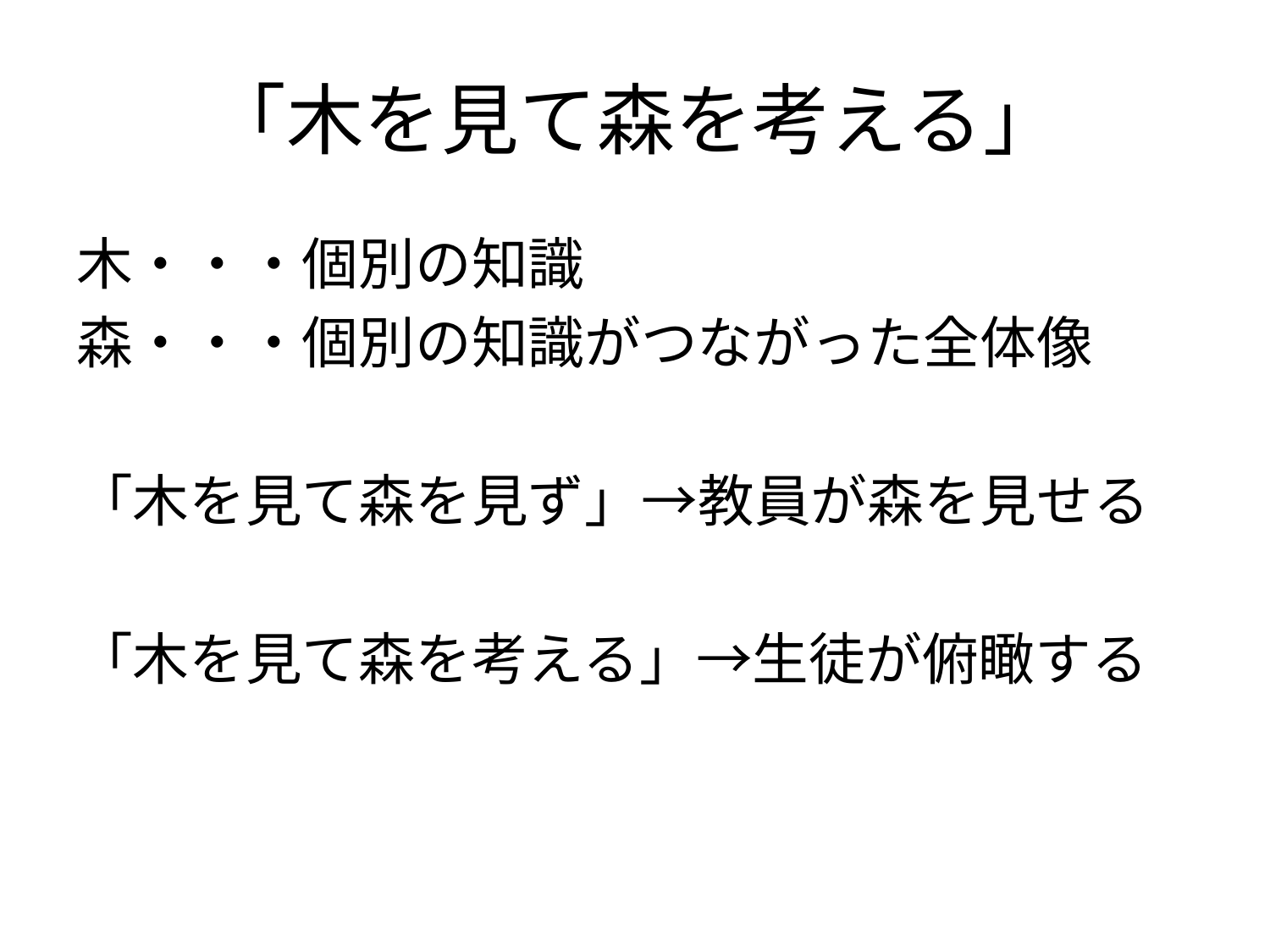

# 「木を見て森を考える」
木・・・個別の知識
森・・・個別の知識がつながった全体像

「木を見て森を見ず」→教員が森を見せる

「木を見て森を考える」→生徒が俯瞰する